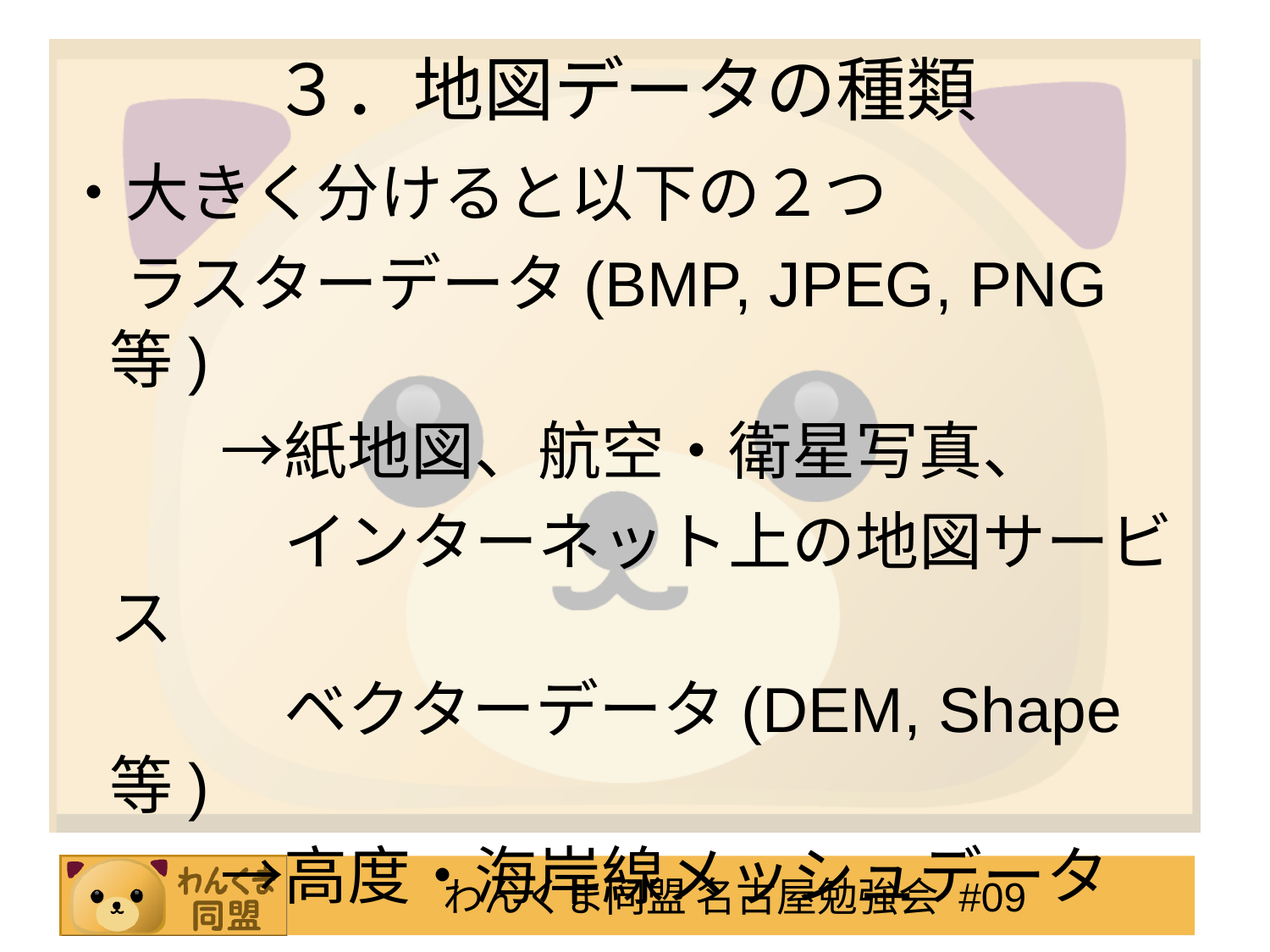

# ３．地図データの種類
・大きく分けると以下の２つ
　ラスターデータ(BMP, JPEG, PNG等)
　　　　　→紙地図、航空・衛星写真、
　　　　　　インターネット上の地図サービス
　　　　　　ベクターデータ(DEM, Shape等)
　　　　　→高度・海岸線メッシュデータ